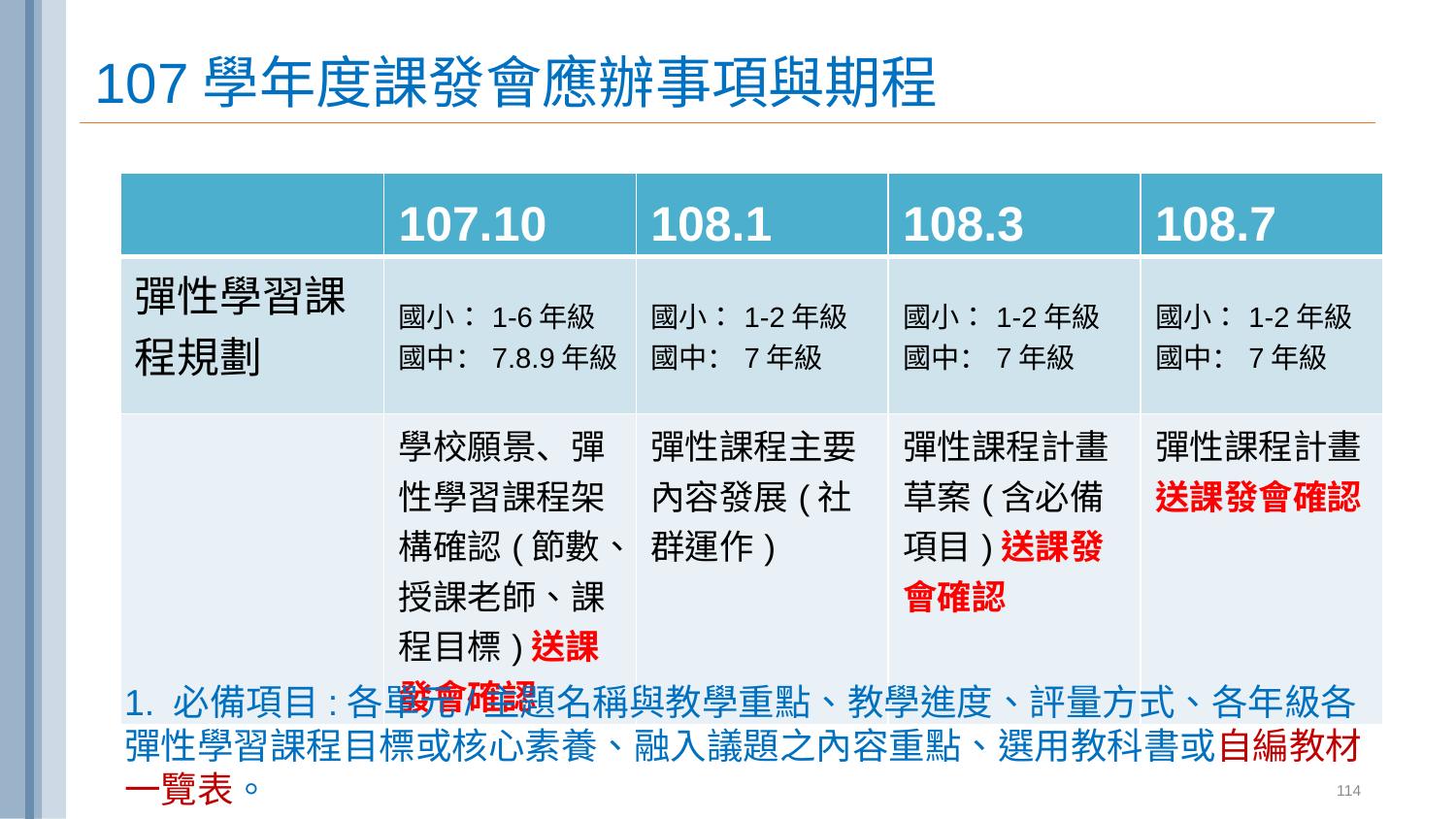

# 107學年度課發會應辦事項與期程
|  | 107.10 | 108.1 | 108.3 | 108.7 |
| --- | --- | --- | --- | --- |
| 彈性學習課程規劃 | 國小：1-6年級 國中：7.8.9年級 | 國小：1-2年級 國中：7年級 | 國小：1-2年級 國中：7年級 | 國小：1-2年級 國中：7年級 |
|  | 學校願景、彈性學習課程架構確認(節數、授課老師、課程目標)送課發會確認 | 彈性課程主要內容發展(社群運作) | 彈性課程計畫草案(含必備項目)送課發會確認 | 彈性課程計畫送課發會確認 |
1. 必備項目:各單元/主題名稱與教學重點、教學進度、評量方式、各年級各彈性學習課程目標或核心素養、融入議題之內容重點、選用教科書或自編教材一覽表。
114